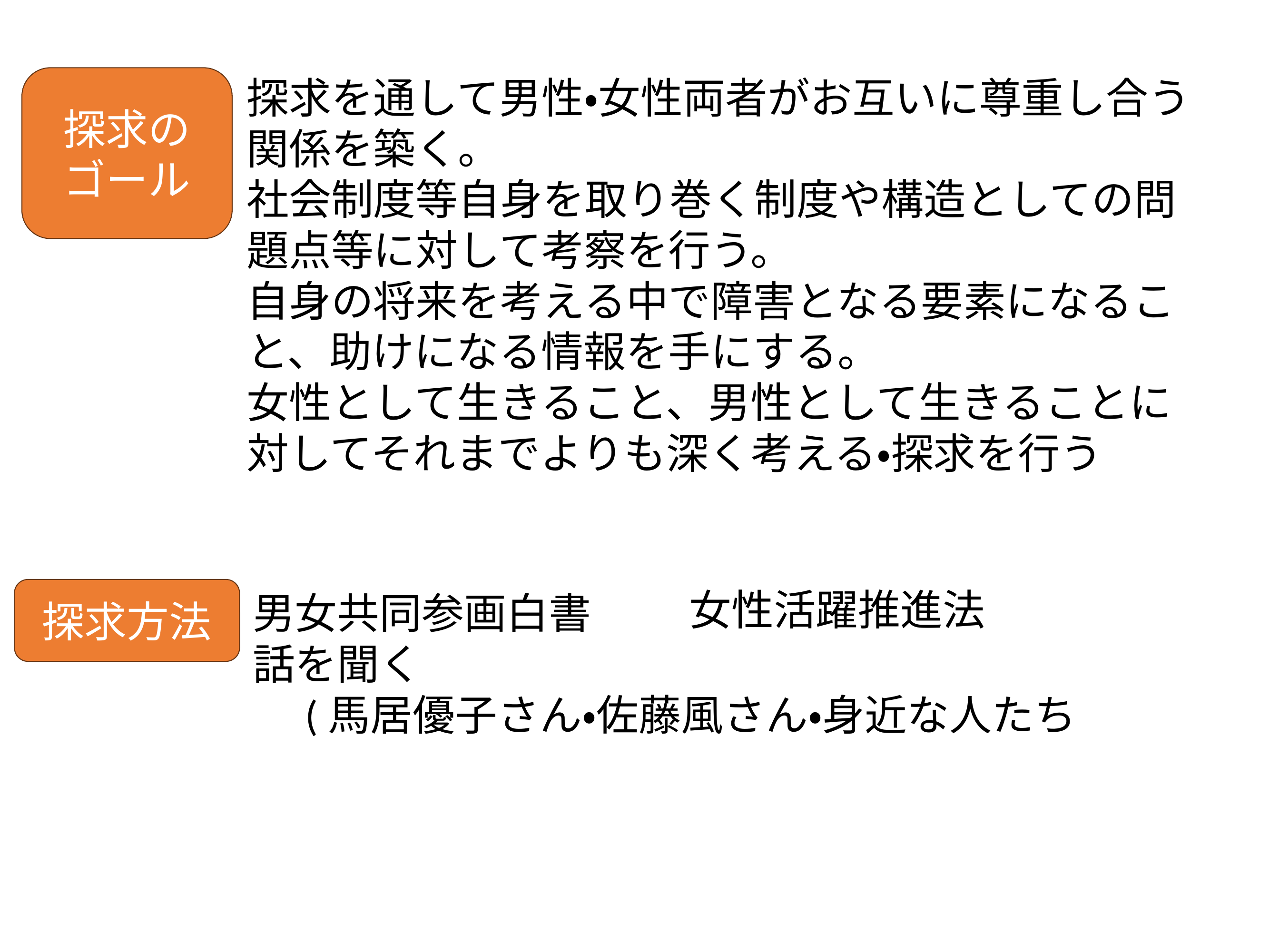

探求のゴール
探求を通して男性・女性両者がお互いに尊重し合う関係を築く。
社会制度等自身を取り巻く制度や構造としての問題点等に対して考察を行う。
自身の将来を考える中で障害となる要素になること、助けになる情報を手にする。
女性として生きること、男性として生きることに対してそれまでよりも深く考える・探求を行う
探求方法
女性活躍推進法
男女共同参画白書
話を聞く
　(馬居優子さん・佐藤風さん・身近な人たち